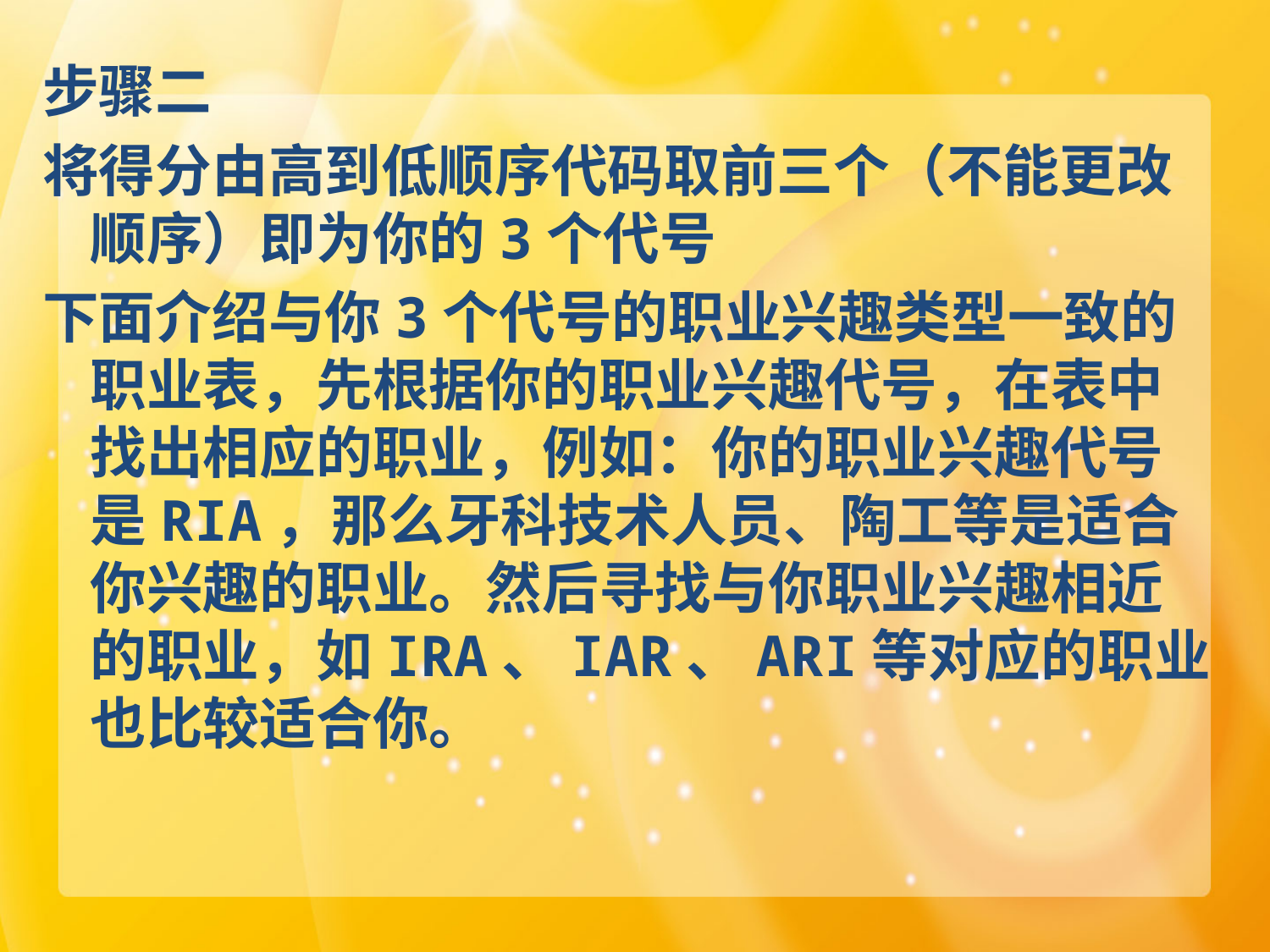

步骤二
将得分由高到低顺序代码取前三个（不能更改顺序）即为你的3个代号
下面介绍与你3个代号的职业兴趣类型一致的职业表，先根据你的职业兴趣代号，在表中找出相应的职业，例如：你的职业兴趣代号是RIA，那么牙科技术人员、陶工等是适合你兴趣的职业。然后寻找与你职业兴趣相近的职业，如IRA、IAR、ARI等对应的职业也比较适合你。